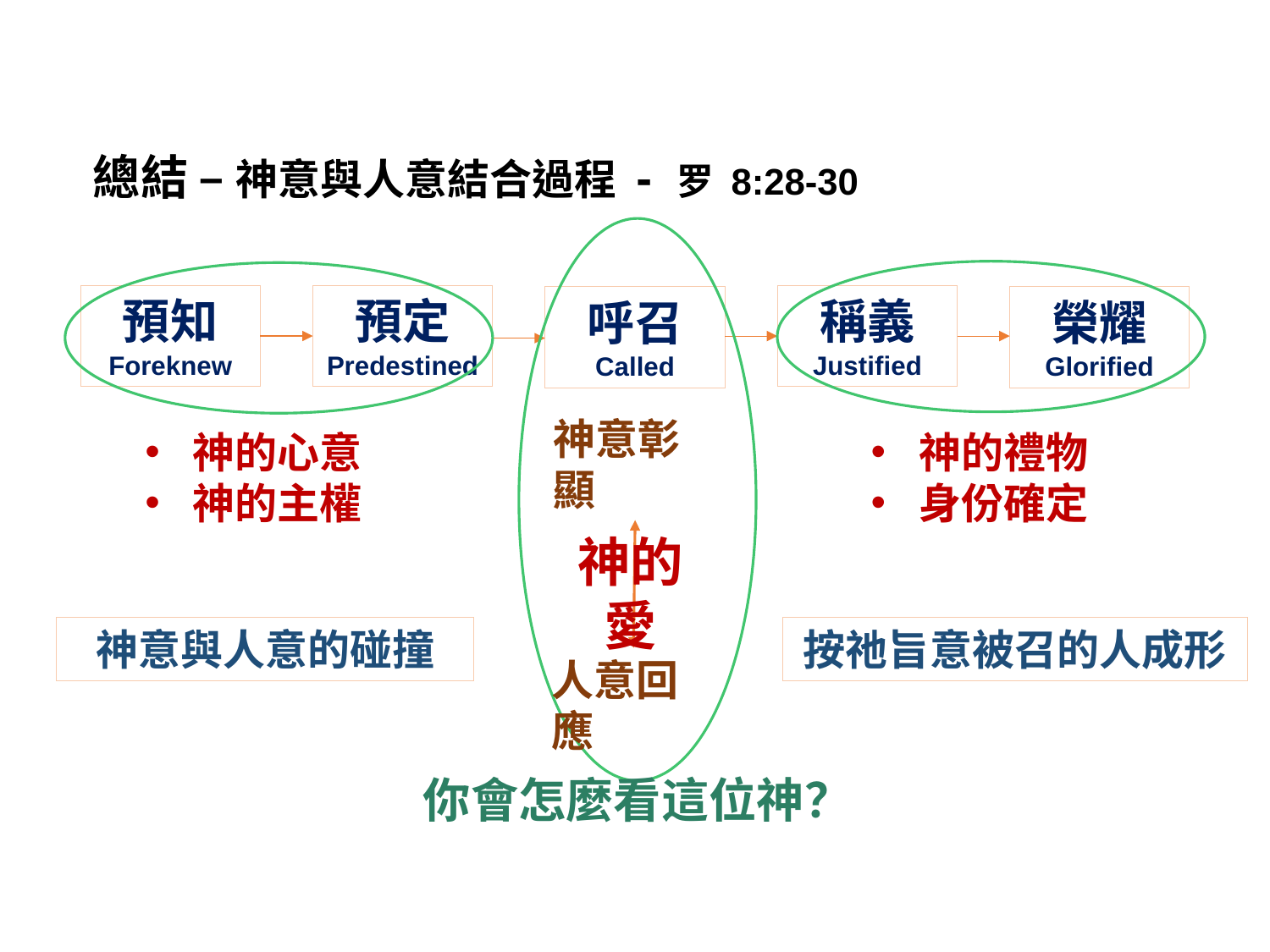

總結 – 神意與人意結合過程 - 罗 8:28-30

稱義
Justified
預知
Foreknew
預定
Predestined
呼召
Called
榮耀
Glorified
神意彰顯
神的心意
神的主權
神的禮物
身份確定
神的愛
按祂旨意被召的人成形
神意與人意的碰撞
人意回應
你會怎麼看這位神？